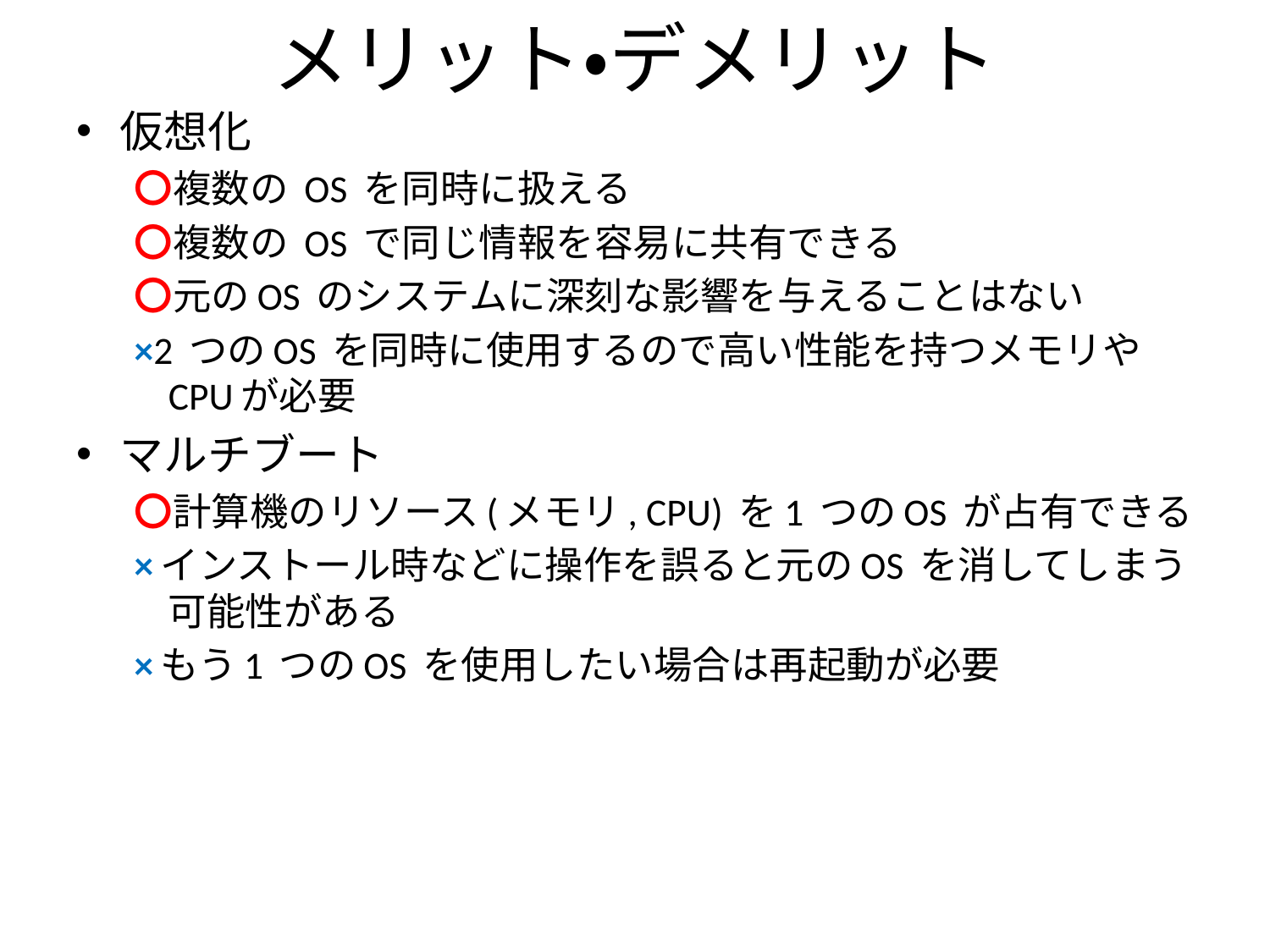

# メリット・デメリット
仮想化
〇複数の OS を同時に扱える
〇複数の OS で同じ情報を容易に共有できる
〇元のOS のシステムに深刻な影響を与えることはない
×2 つのOS を同時に使用するので高い性能を持つメモリやCPUが必要
マルチブート
〇計算機のリソース(メモリ, CPU) を1 つのOS が占有できる
×インストール時などに操作を誤ると元のOS を消してしまう可能性がある
×もう1 つのOS を使用したい場合は再起動が必要